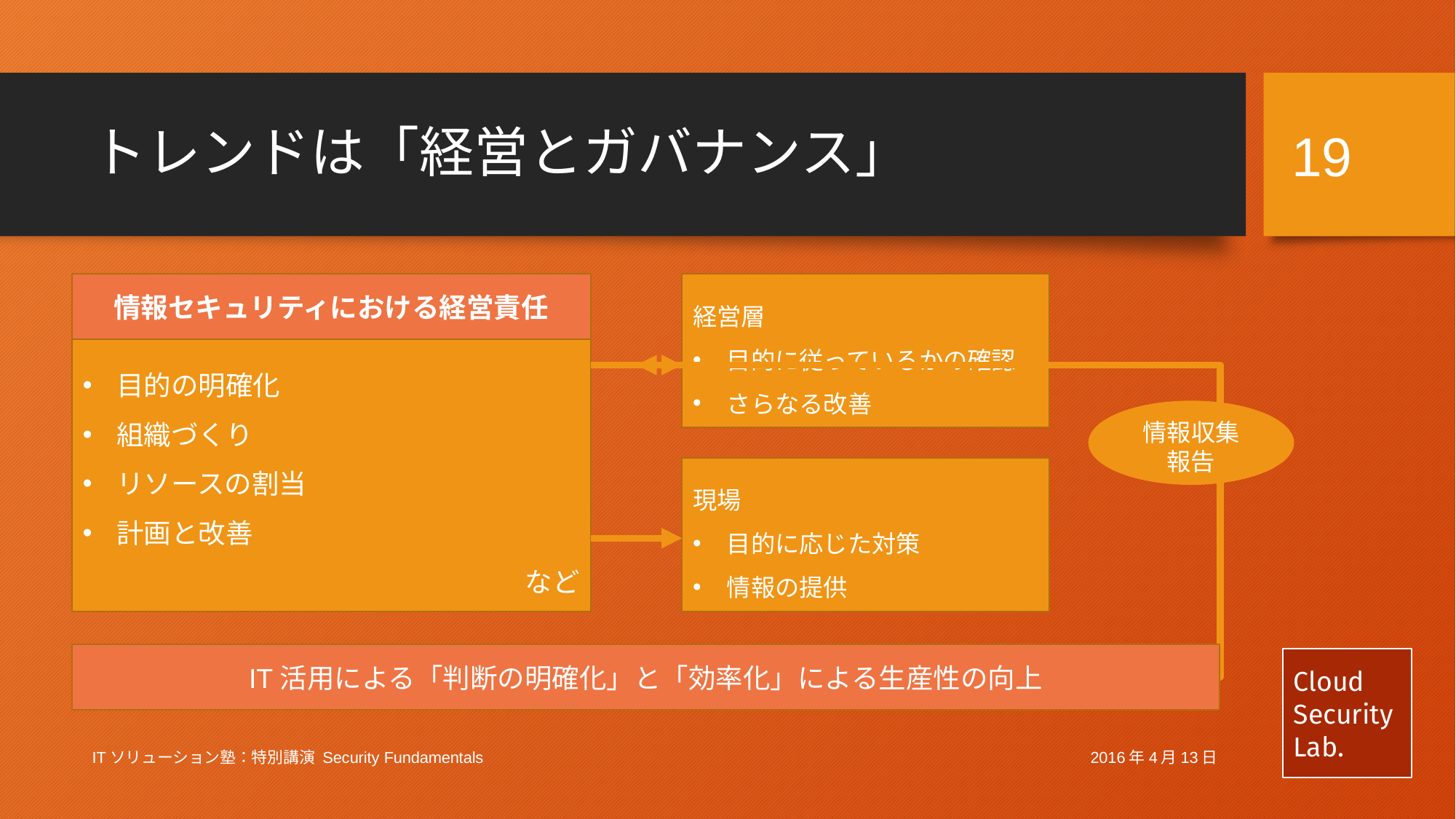

19
# トレンドは「経営とガバナンス」
情報セキュリティにおける経営責任
目的の明確化
組織づくり
リソースの割当
計画と改善
など
経営層
目的に従っているかの確認
さらなる改善
情報収集
報告
現場
目的に応じた対策
情報の提供
IT活用による「判断の明確化」と「効率化」による生産性の向上
2016年4月13日
ITソリューション塾：特別講演 Security Fundamentals